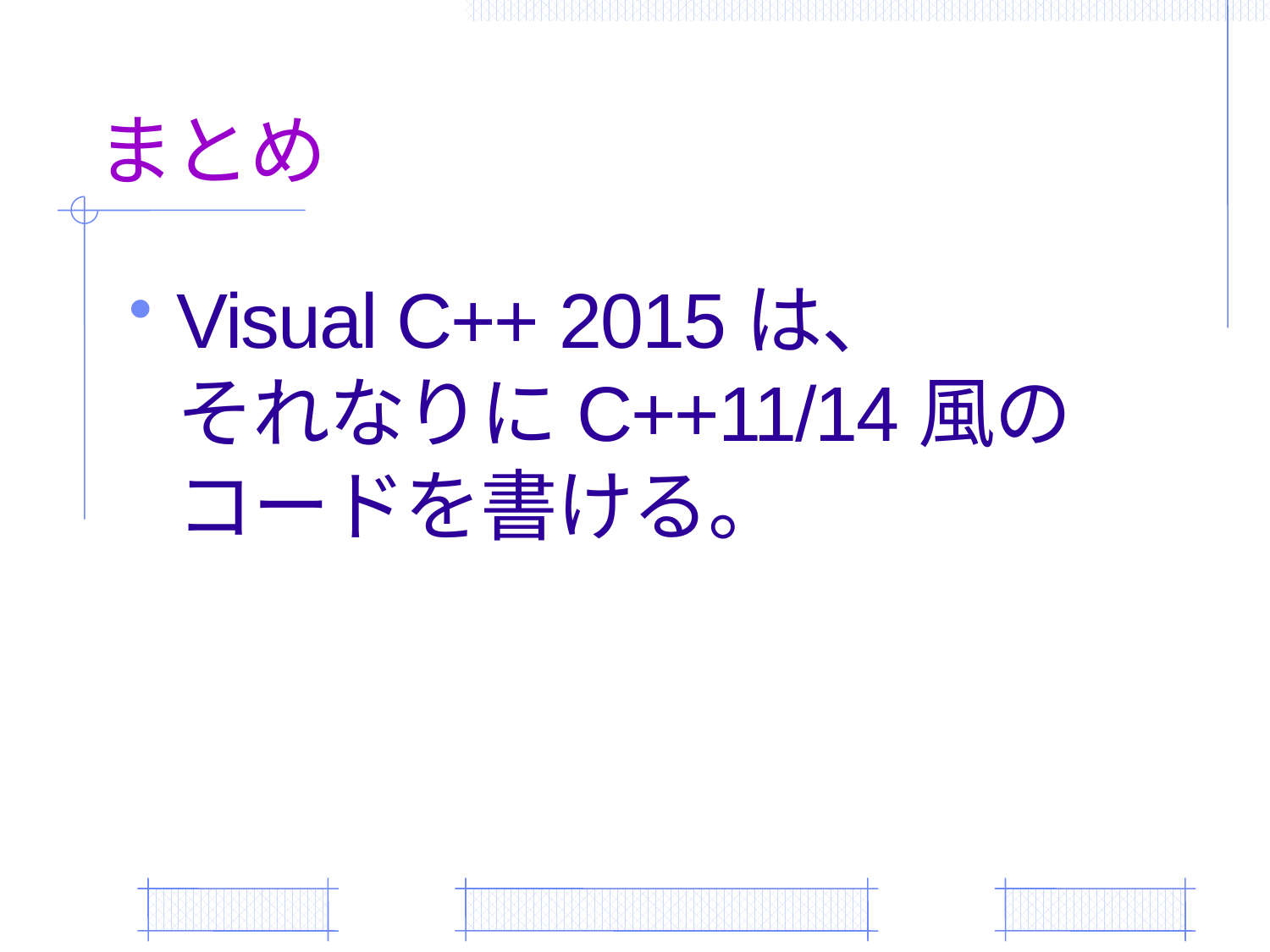

# まとめ
Visual C++ 2015は、
それなりにC++11/14風の
コードを書ける。